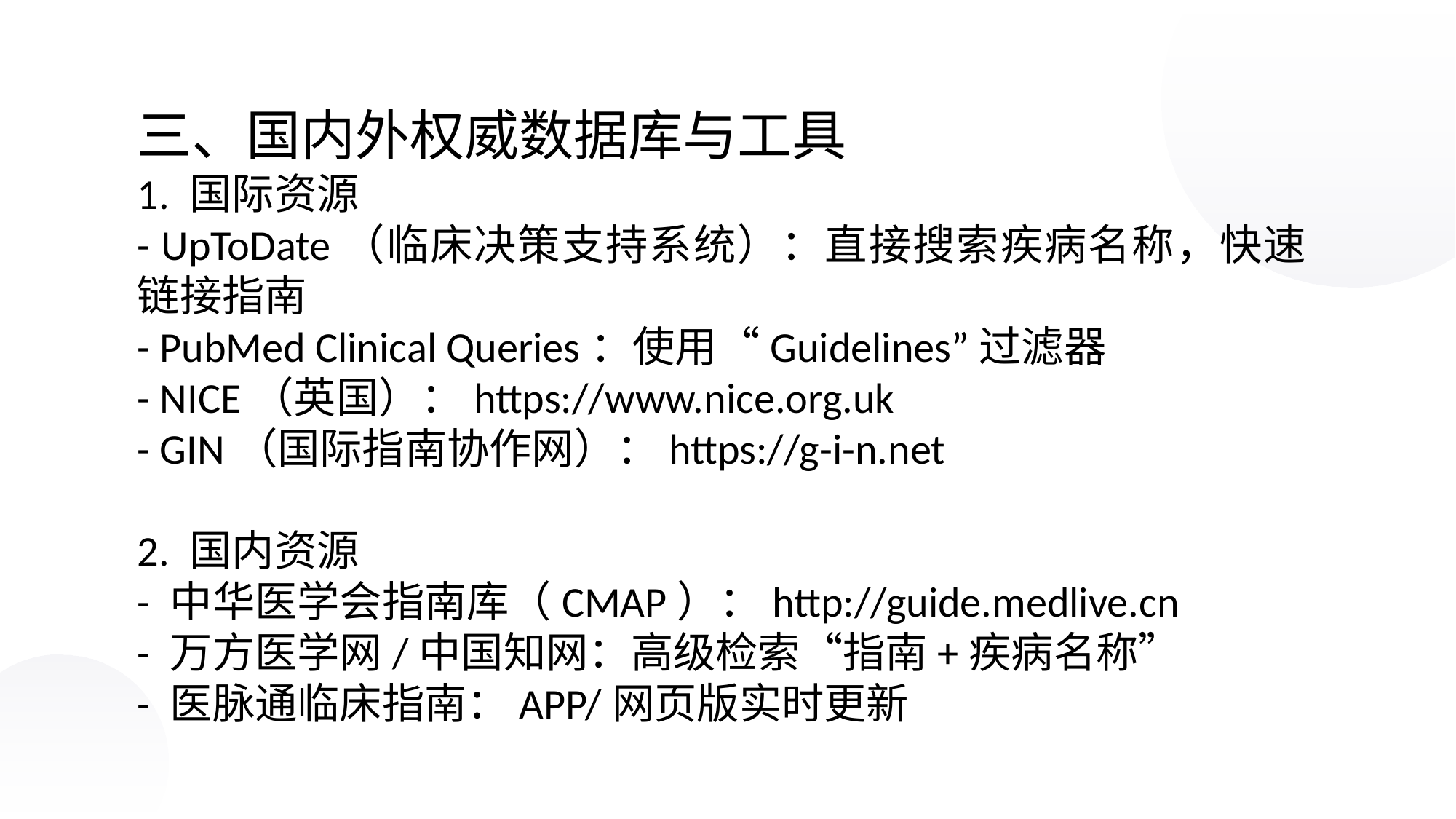

三、国内外权威数据库与工具
1. 国际资源
- UpToDate（临床决策支持系统）：直接搜索疾病名称，快速链接指南
- PubMed Clinical Queries：使用“Guidelines”过滤器
- NICE（英国）：https://www.nice.org.uk
- GIN（国际指南协作网）：https://g-i-n.net

2. 国内资源
- 中华医学会指南库（CMAP）：http://guide.medlive.cn
- 万方医学网/中国知网：高级检索“指南+疾病名称”
- 医脉通临床指南：APP/网页版实时更新